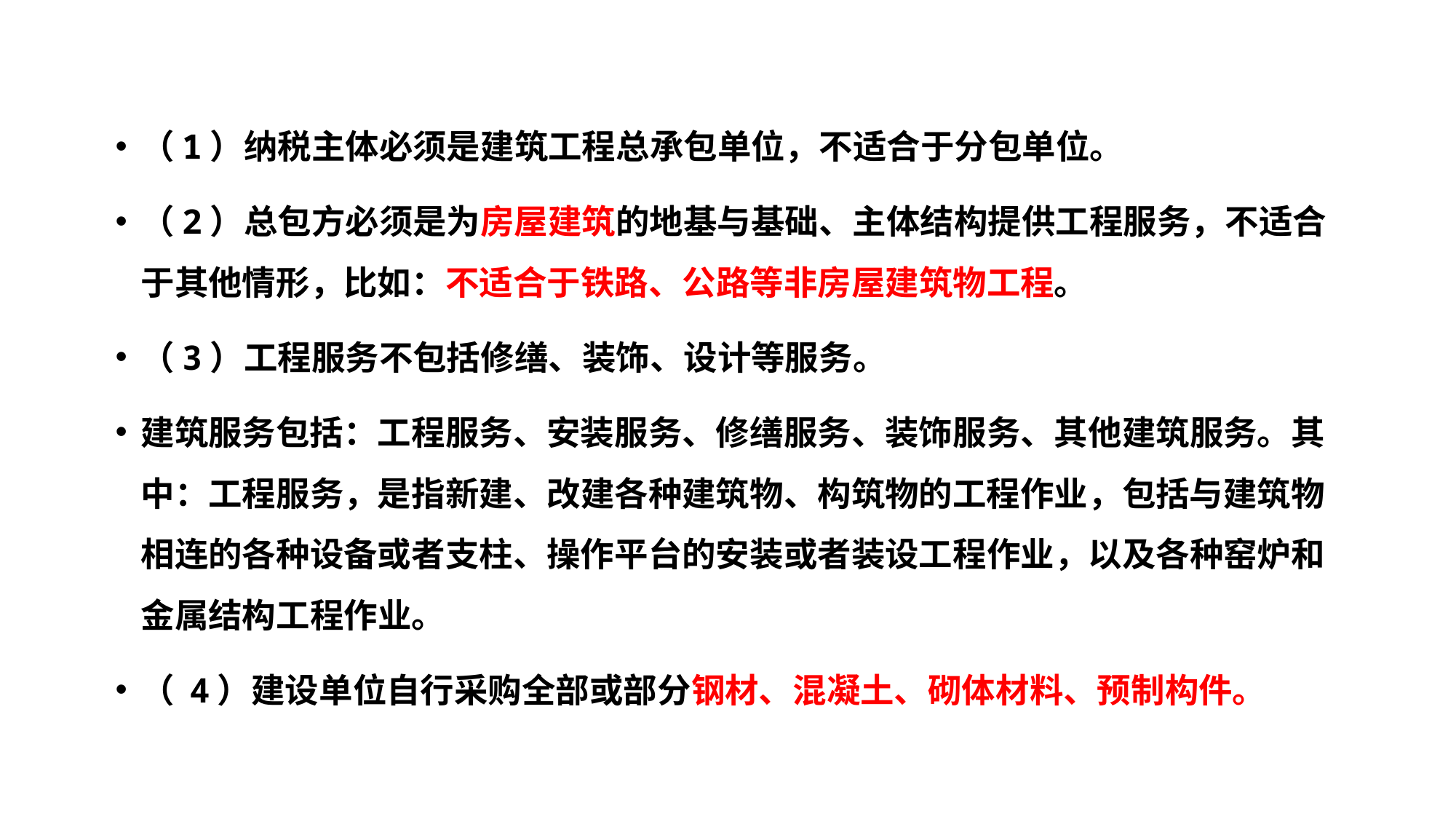

（1）纳税主体必须是建筑工程总承包单位，不适合于分包单位。
（2）总包方必须是为房屋建筑的地基与基础、主体结构提供工程服务，不适合于其他情形，比如：不适合于铁路、公路等非房屋建筑物工程。
（3）工程服务不包括修缮、装饰、设计等服务。
建筑服务包括：工程服务、安装服务、修缮服务、装饰服务、其他建筑服务。其中：工程服务，是指新建、改建各种建筑物、构筑物的工程作业，包括与建筑物相连的各种设备或者支柱、操作平台的安装或者装设工程作业，以及各种窑炉和金属结构工程作业。
（ 4）建设单位自行采购全部或部分钢材、混凝土、砌体材料、预制构件。